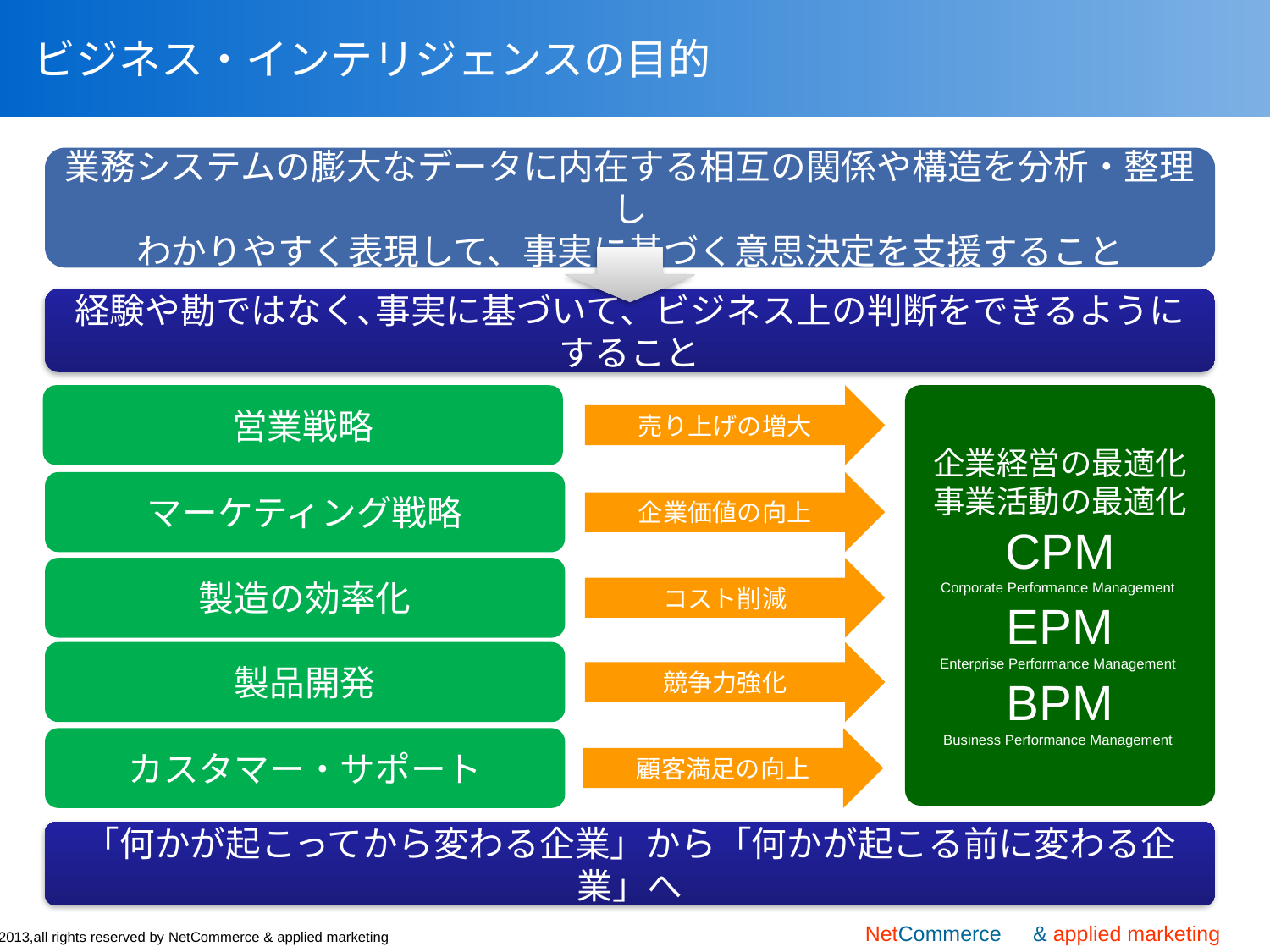

# ビジネス・インテリジェンスの目的
業務システムの膨大なデータに内在する相互の関係や構造を分析・整理し
わかりやすく表現して、事実に基づく意思決定を支援すること

経験や勘ではなく､事実に基づいて、ビジネス上の判断をできるようにすること
企業経営の最適化
事業活動の最適化
CPM
Corporate Performance Management
EPM
Enterprise Performance Management
BPM
Business Performance Management
売り上げの増大
企業価値の向上
コスト削減
競争力強化
顧客満足の向上
営業戦略
マーケティング戦略
製造の効率化
製品開発
カスタマー・サポート
「何かが起こってから変わる企業」から「何かが起こる前に変わる企業」へ